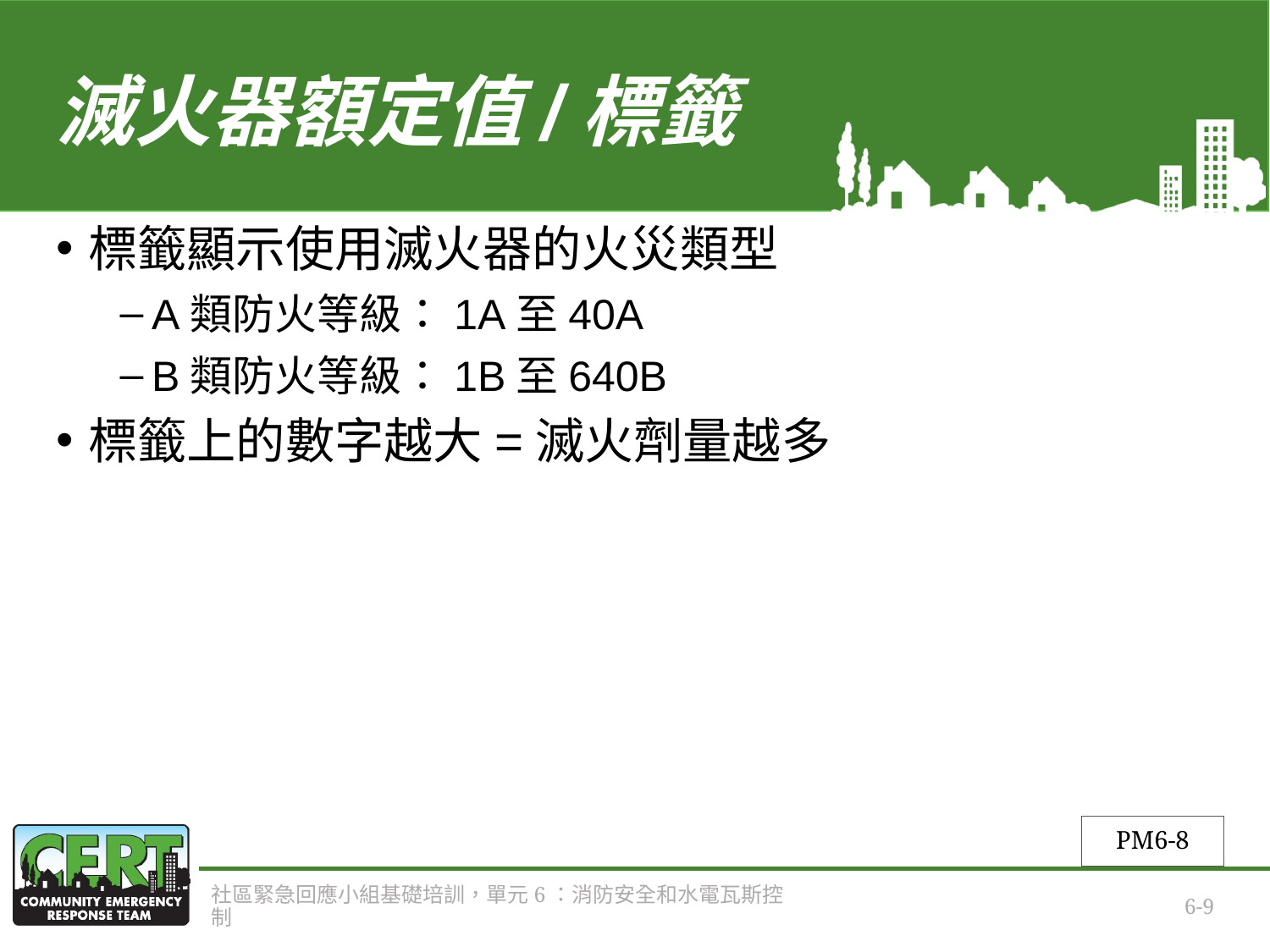

# 滅火器額定值/標籤
標籤顯示使用滅火器的火災類型
A類防火等級：1A至40A
B類防火等級：1B至640B
標籤上的數字越大=滅火劑量越多

PM6-8
社區緊急回應小組基礎培訓，單元6：消防安全和水電瓦斯控制
6-9